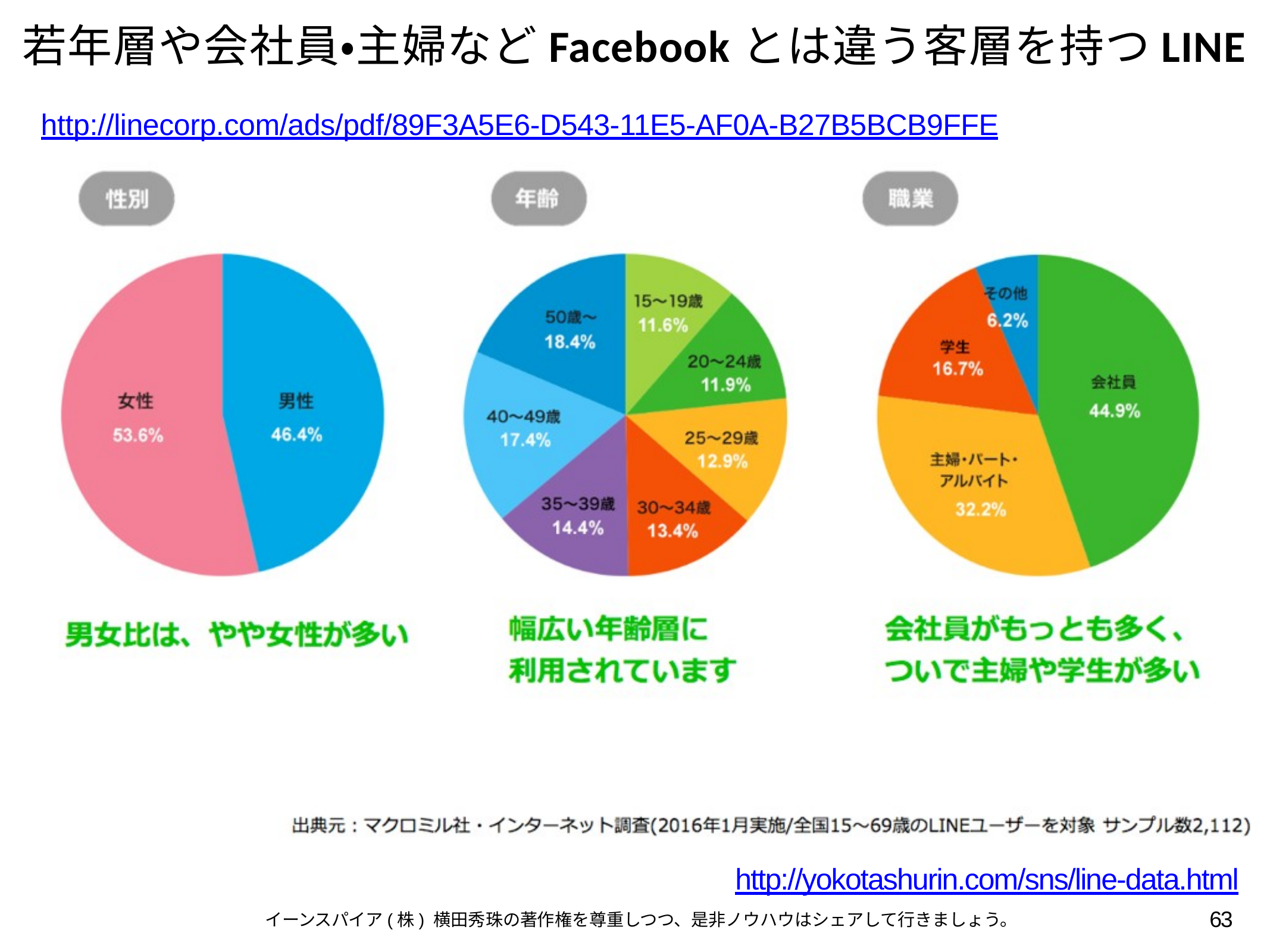

# 若年層や会社員・主婦などFacebookとは違う客層を持つLINE
http://linecorp.com/ads/pdf/89F3A5E6-D543-11E5-AF0A-B27B5BCB9FFE

http://yokotashurin.com/sns/line-data.html
63
イーンスパイア(株) 横田秀珠の著作権を尊重しつつ、是非ノウハウはシェアして行きましょう。